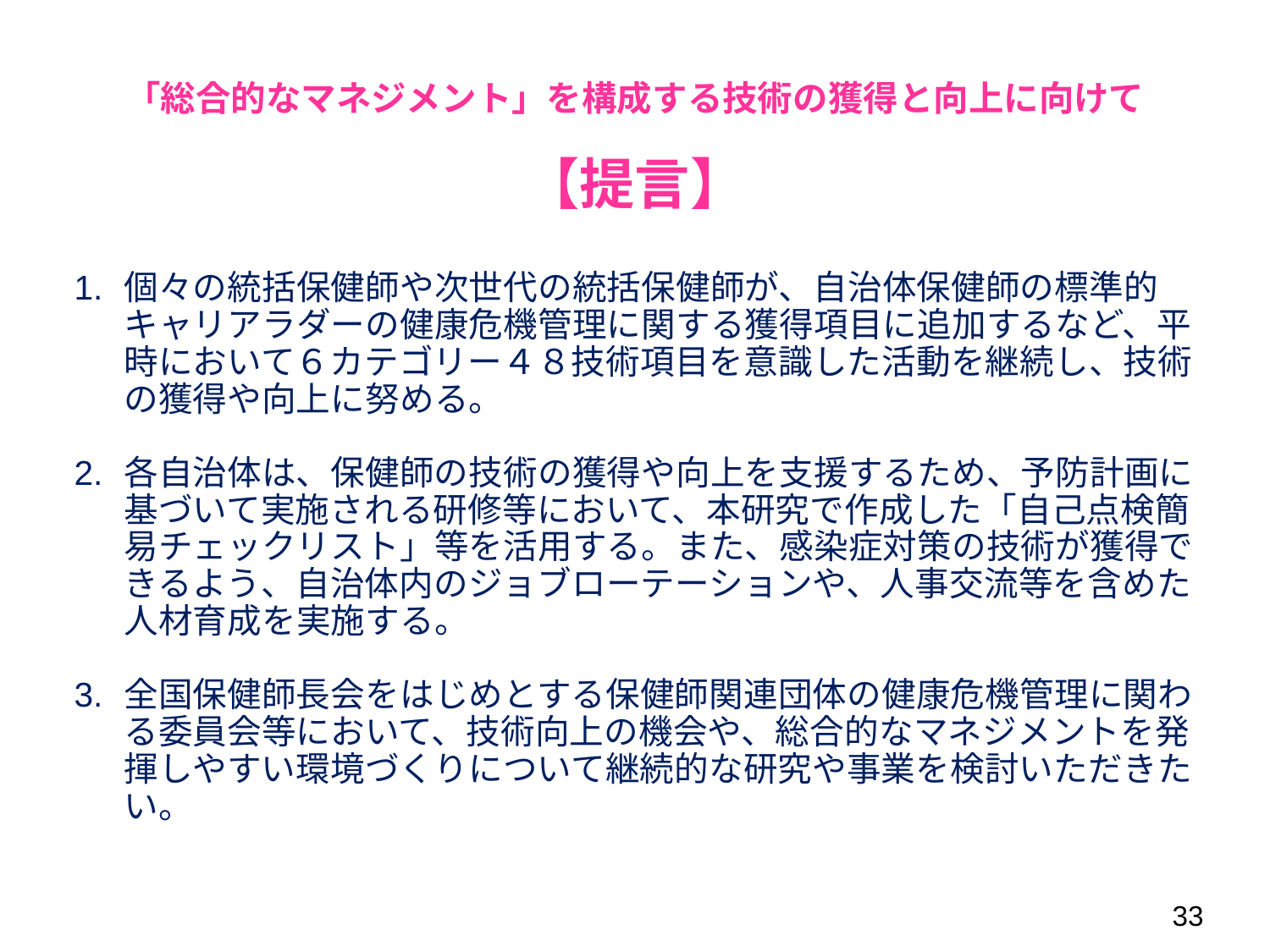

「総合的なマネジメント」を構成する技術の獲得と向上に向けて

【提言】
個々の統括保健師や次世代の統括保健師が、自治体保健師の標準的キャリアラダーの健康危機管理に関する獲得項目に追加するなど、平時において６カテゴリー４８技術項目を意識した活動を継続し、技術の獲得や向上に努める。

各自治体は、保健師の技術の獲得や向上を支援するため、予防計画に基づいて実施される研修等において、本研究で作成した「自己点検簡易チェックリスト」等を活用する。また、感染症対策の技術が獲得できるよう、自治体内のジョブローテーションや、人事交流等を含めた人材育成を実施する。

全国保健師長会をはじめとする保健師関連団体の健康危機管理に関わる委員会等において、技術向上の機会や、総合的なマネジメントを発揮しやすい環境づくりについて継続的な研究や事業を検討いただきたい。

33